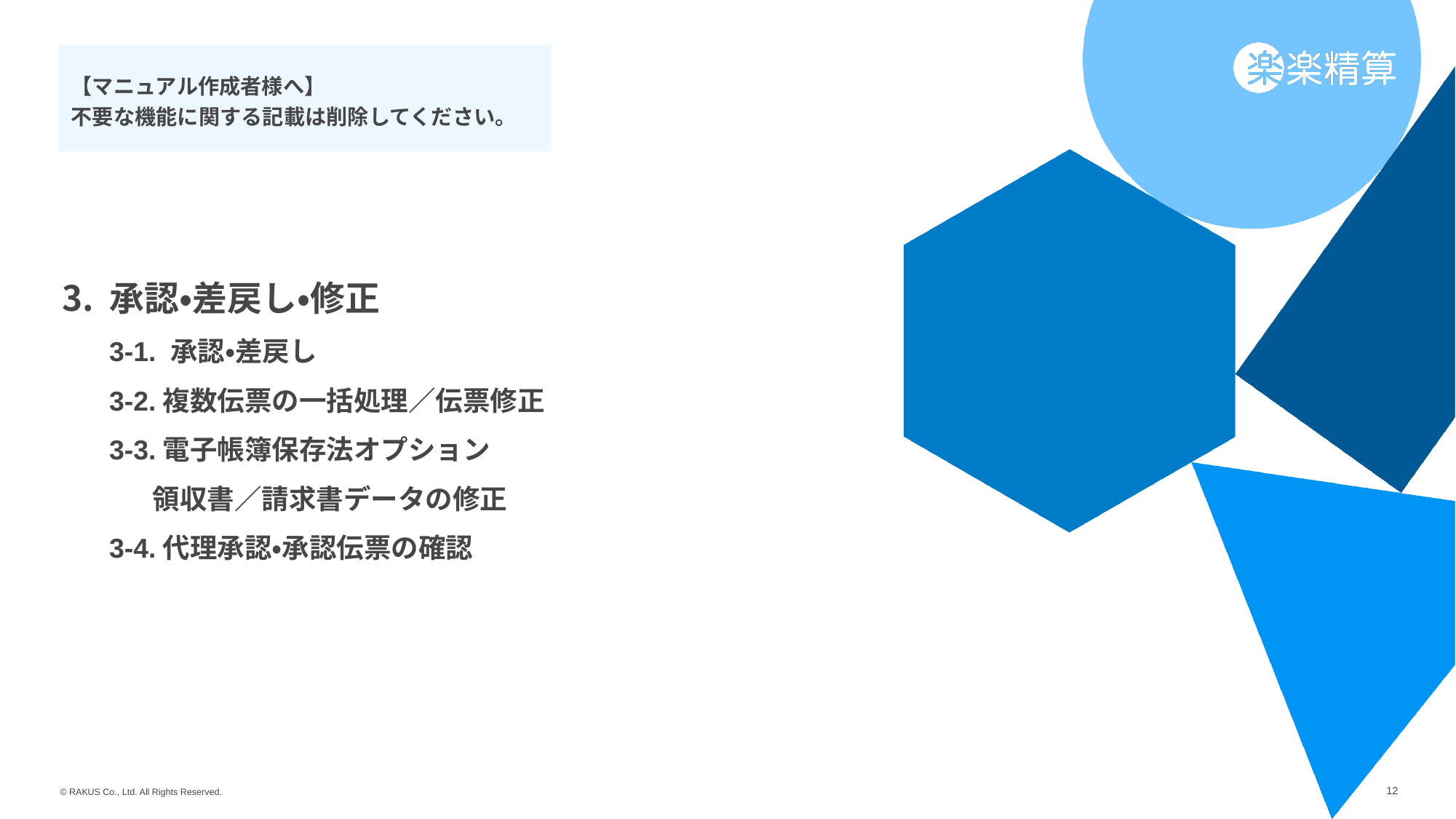

【マニュアル作成者様へ】
不要な機能に関する記載は削除してください。
承認・差戻し・修正
3-1. 承認・差戻し
3-2.複数伝票の一括処理／伝票修正
3-3.電子帳簿保存法オプション
       領収書／請求書データの修正
3-4.代理承認・承認伝票の確認
12